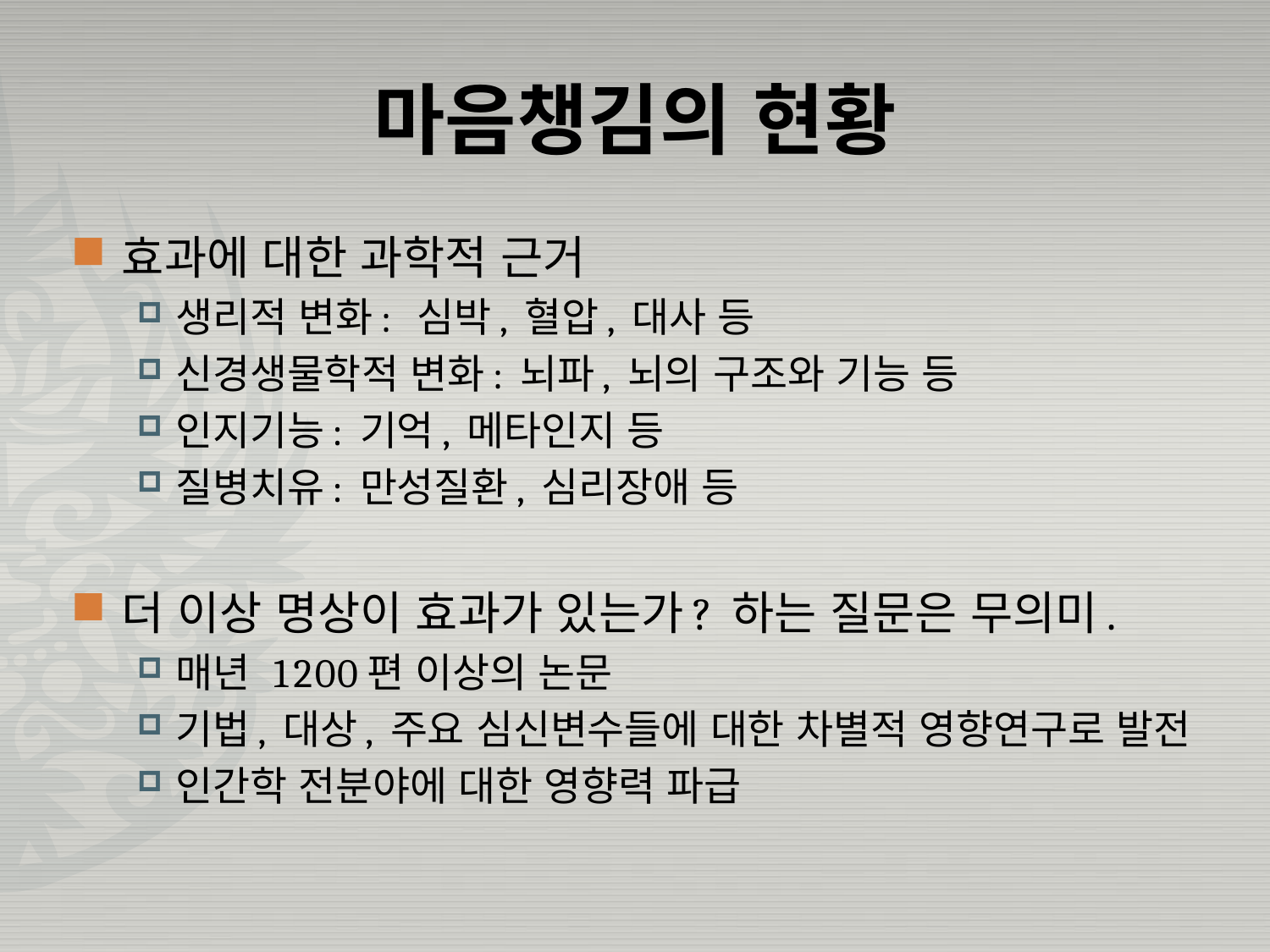

# 마음챙김의 현황
효과에 대한 과학적 근거
생리적 변화:  심박, 혈압, 대사 등
신경생물학적 변화: 뇌파, 뇌의 구조와 기능 등
인지기능: 기억, 메타인지 등
질병치유: 만성질환, 심리장애 등

더 이상 명상이 효과가 있는가? 하는 질문은 무의미.
매년 1200편 이상의 논문
기법, 대상, 주요 심신변수들에 대한 차별적 영향연구로 발전
인간학 전분야에 대한 영향력 파급